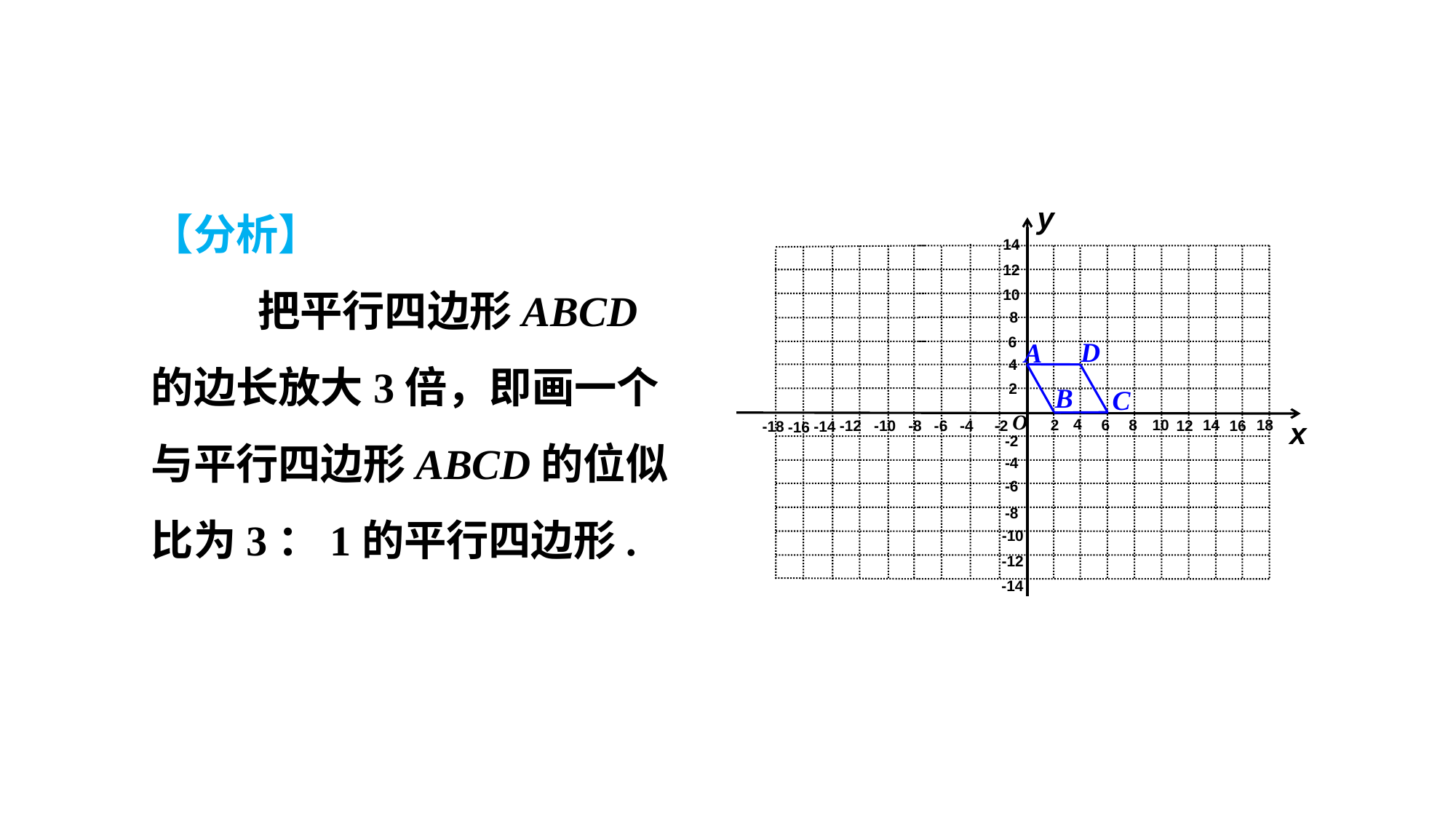

【分析】
把平行四边形ABCD
的边长放大3倍，即画一个
与平行四边形ABCD的位似
比为3：1的平行四边形.
y

14

12

10

8

6

4

2

x
4
2
6
8
10
12
-2
-2

-4

-6

-8

-10

-12

-14

D
A

B
C

O
14
18
-12
-10
-4
16
-8
-6
-18
-14
-16